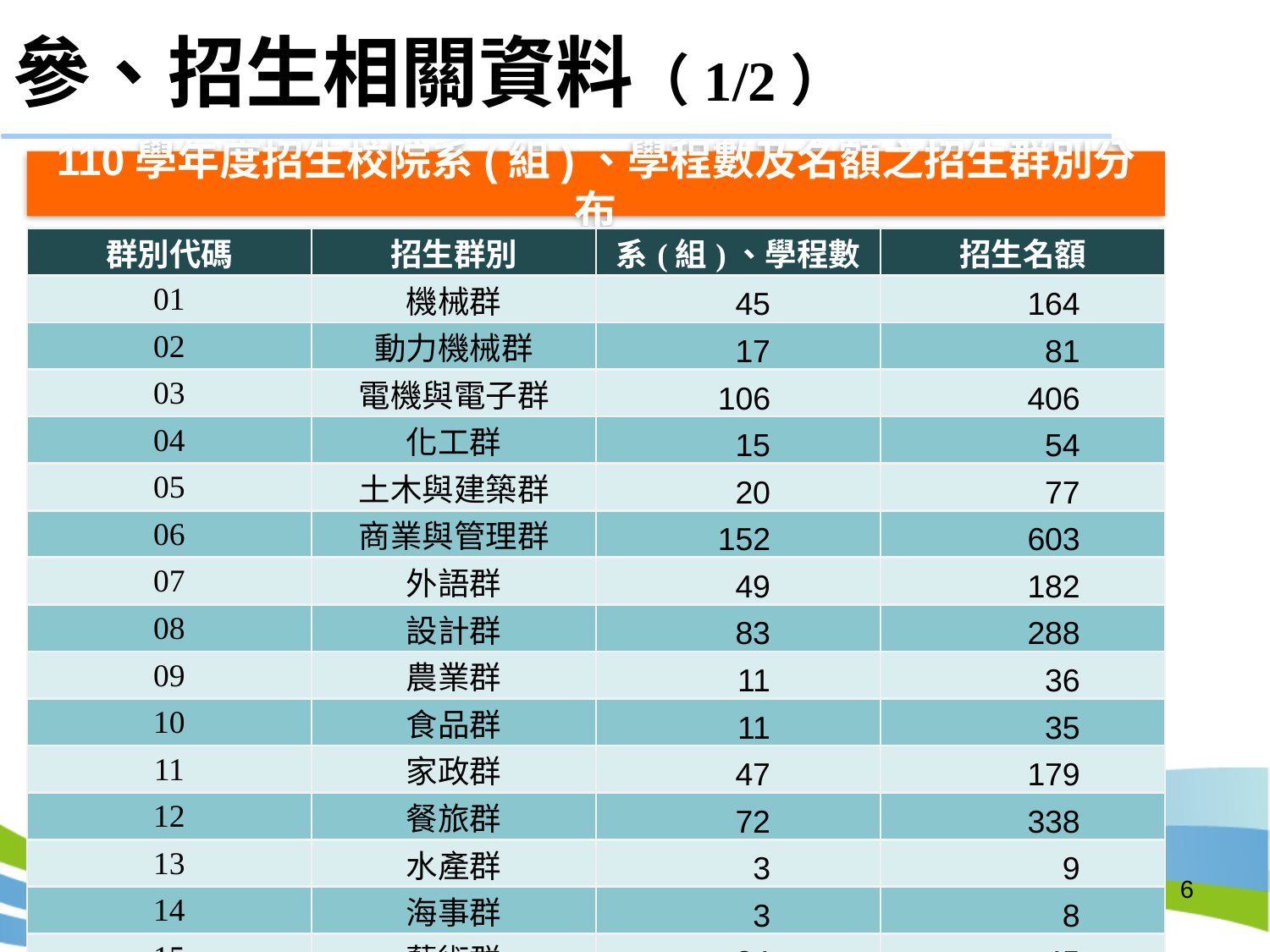

# 參、招生相關資料（1/2）
110學年度招生校院系(組)、學程數及名額之招生群別分布
| 群別代碼 | 招生群別 | 系(組)、學程數 | 招生名額 |
| --- | --- | --- | --- |
| 01 | 機械群 | 45 | 164 |
| 02 | 動力機械群 | 17 | 81 |
| 03 | 電機與電子群 | 106 | 406 |
| 04 | 化工群 | 15 | 54 |
| 05 | 土木與建築群 | 20 | 77 |
| 06 | 商業與管理群 | 152 | 603 |
| 07 | 外語群 | 49 | 182 |
| 08 | 設計群 | 83 | 288 |
| 09 | 農業群 | 11 | 36 |
| 10 | 食品群 | 11 | 35 |
| 11 | 家政群 | 47 | 179 |
| 12 | 餐旅群 | 72 | 338 |
| 13 | 水產群 | 3 | 9 |
| 14 | 海事群 | 3 | 8 |
| 15 | 藝術群 | 24 | 45 |
| 16 | 不分群 | 57 | 216 |
| 總計 |  | 715 | 2,721 |
6